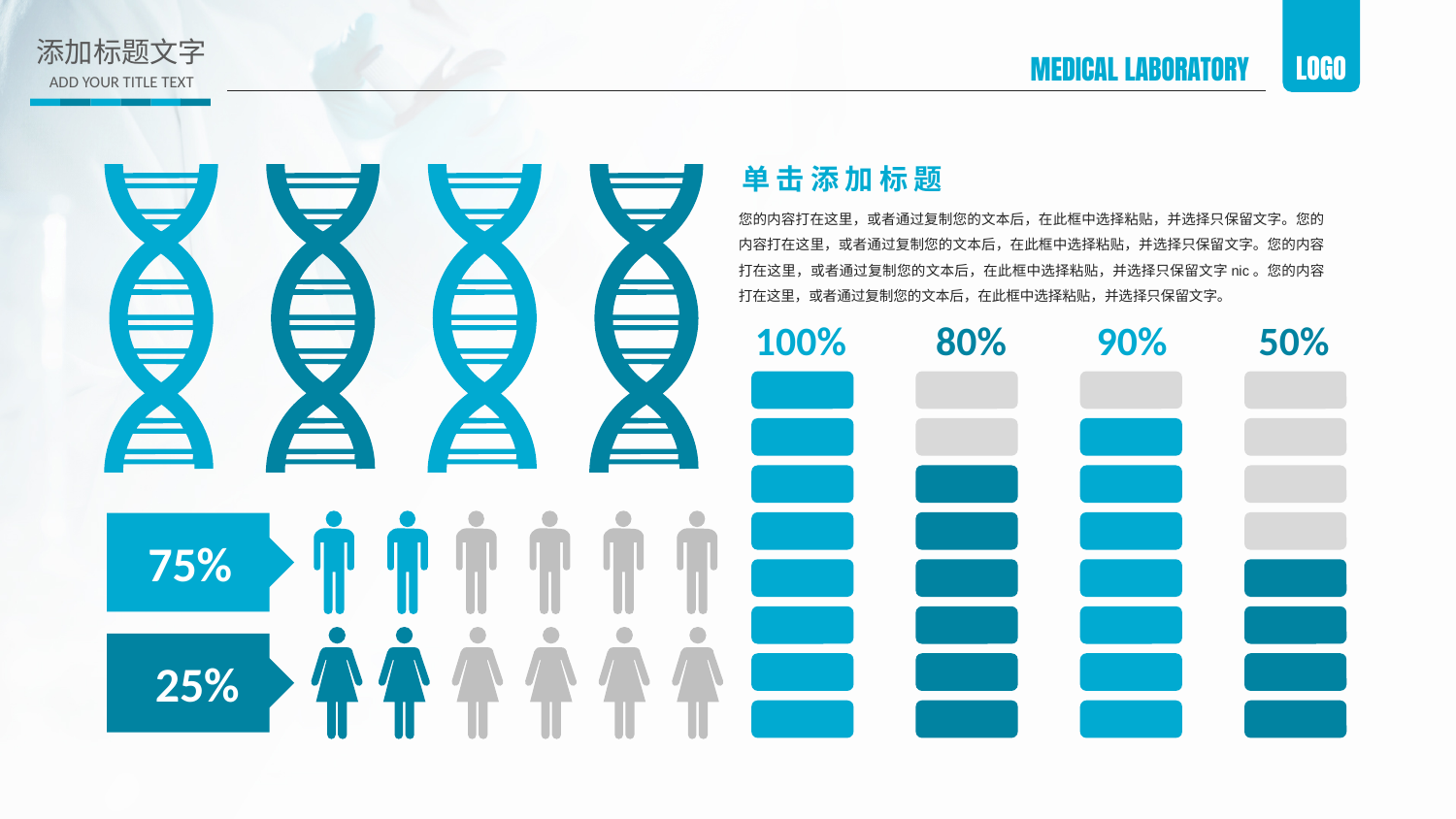

添加标题文字
ADD YOUR TITLE TEXT
单击添加标题

您的内容打在这里，或者通过复制您的文本后，在此框中选择粘贴，并选择只保留文字。您的内容打在这里，或者通过复制您的文本后，在此框中选择粘贴，并选择只保留文字。您的内容打在这里，或者通过复制您的文本后，在此框中选择粘贴，并选择只保留文字nic。您的内容打在这里，或者通过复制您的文本后，在此框中选择粘贴，并选择只保留文字。
100%
80%
90%
50%

75%

25%